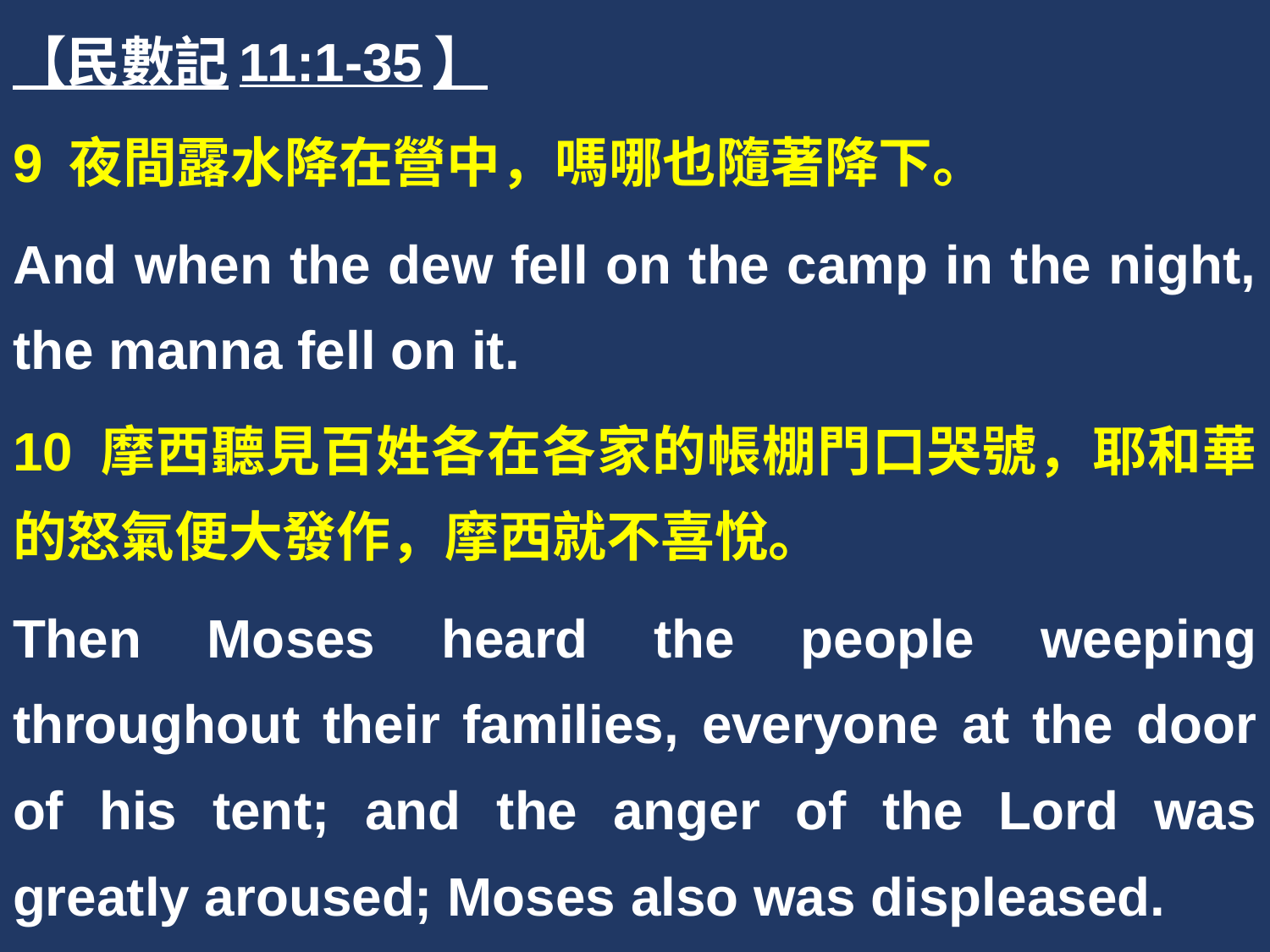

【民數記11:1-35】
9 夜間露水降在營中，嗎哪也隨著降下。
And when the dew fell on the camp in the night, the manna fell on it.
10 摩西聽見百姓各在各家的帳棚門口哭號，耶和華的怒氣便大發作，摩西就不喜悅。
Then Moses heard the people weeping throughout their families, everyone at the door of his tent; and the anger of the Lord was greatly aroused; Moses also was displeased.